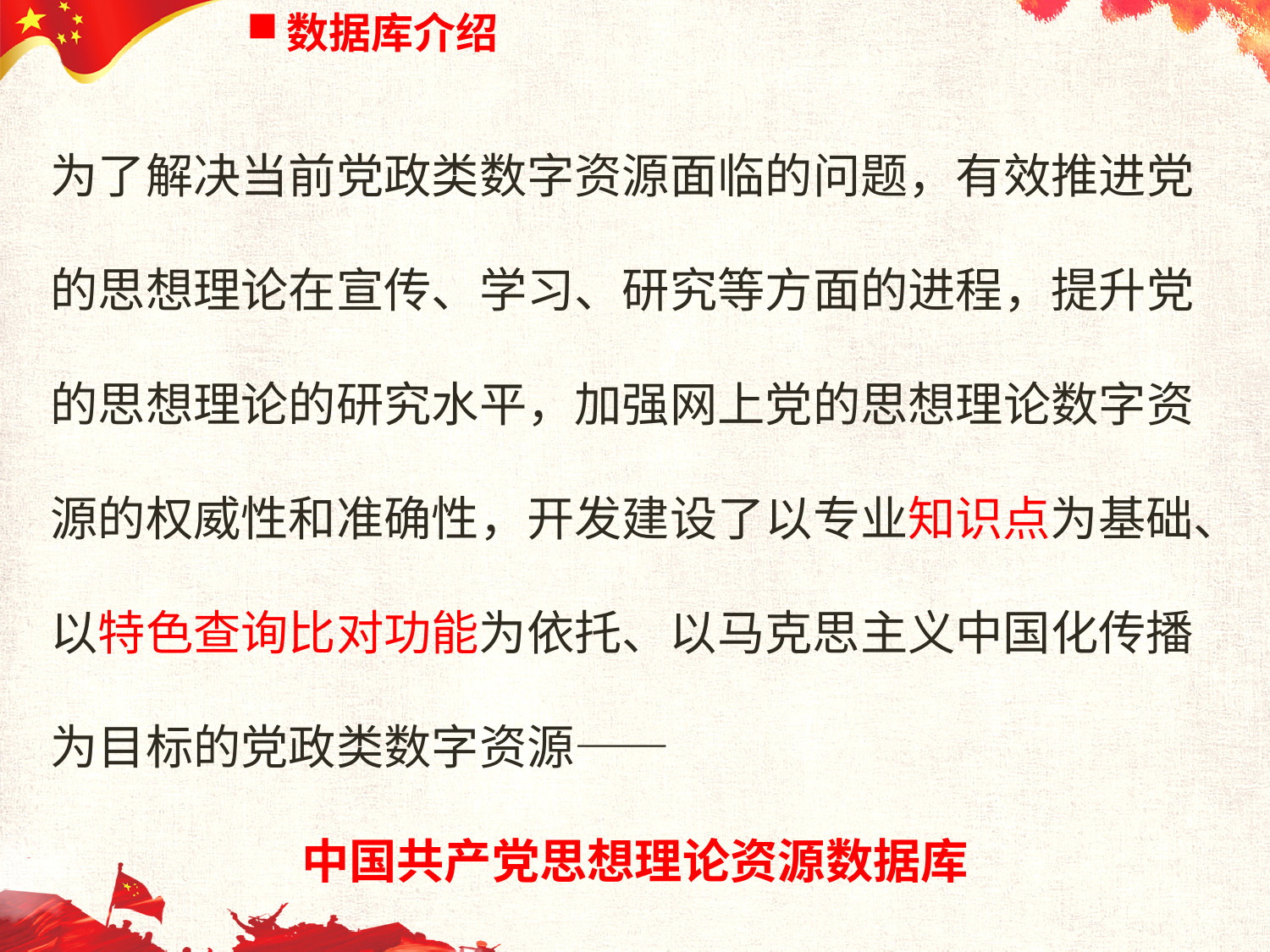

数据库介绍
为了解决当前党政类数字资源面临的问题，有效推进党的思想理论在宣传、学习、研究等方面的进程，提升党的思想理论的研究水平，加强网上党的思想理论数字资源的权威性和准确性，开发建设了以专业知识点为基础、以特色查询比对功能为依托、以马克思主义中国化传播为目标的党政类数字资源——
中国共产党思想理论资源数据库